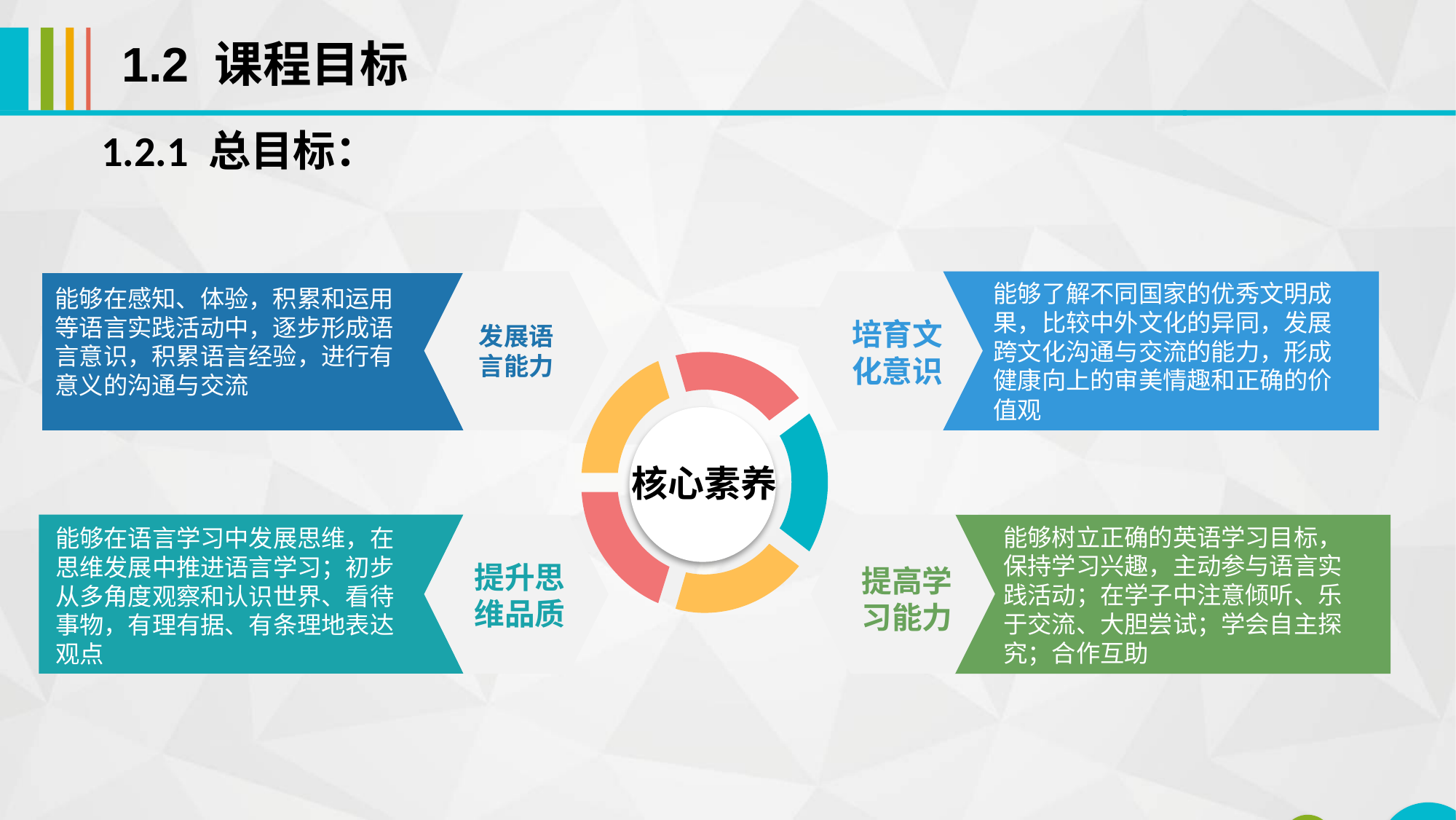

1.2 课程目标

1.2.1 总目标：

能够在感知、体验，积累和运用等语言实践活动中，逐步形成语言意识，积累语言经验，进行有意义的沟通与交流
能够了解不同国家的优秀文明成果，比较中外文化的异同，发展跨文化沟通与交流的能力，形成健康向上的审美情趣和正确的价值观

发展语
言能力
培育文化意识

核心素养

能够树立正确的英语学习目标，保持学习兴趣，主动参与语言实践活动；在学子中注意倾听、乐于交流、大胆尝试；学会自主探究；合作互助
能够在语言学习中发展思维，在思维发展中推进语言学习；初步从多角度观察和认识世界、看待事物，有理有据、有条理地表达观点
提升思维品质
提高学习能力